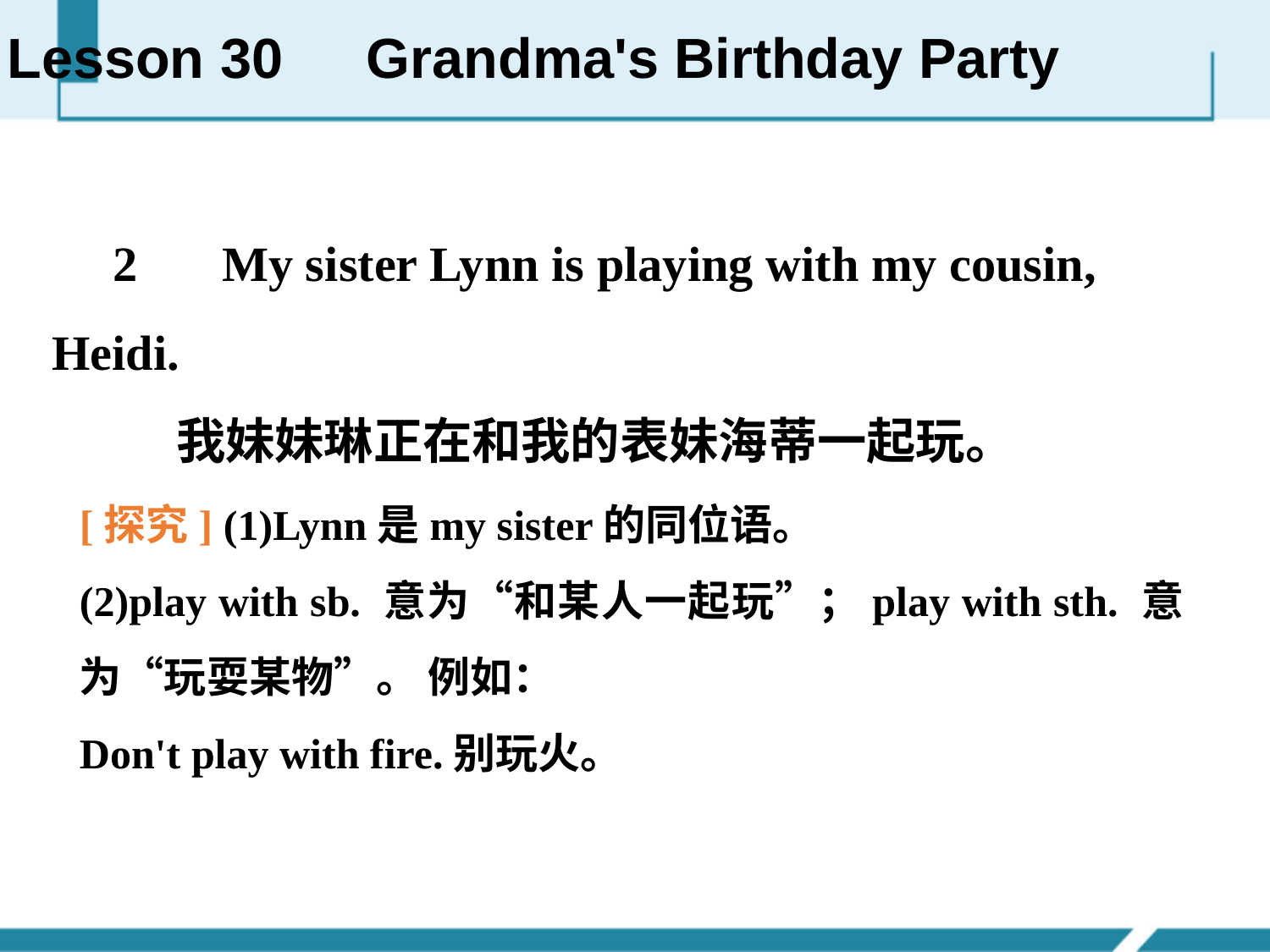

Lesson 30　Grandma's Birthday Party
　2　 My sister Lynn is playing with my cousin, Heidi.
          我妹妹琳正在和我的表妹海蒂一起玩。
[探究] (1)Lynn是my sister的同位语。
(2)play with sb. 意为“和某人一起玩”；play with sth. 意为“玩耍某物”。 例如：
Don't play with fire.别玩火。